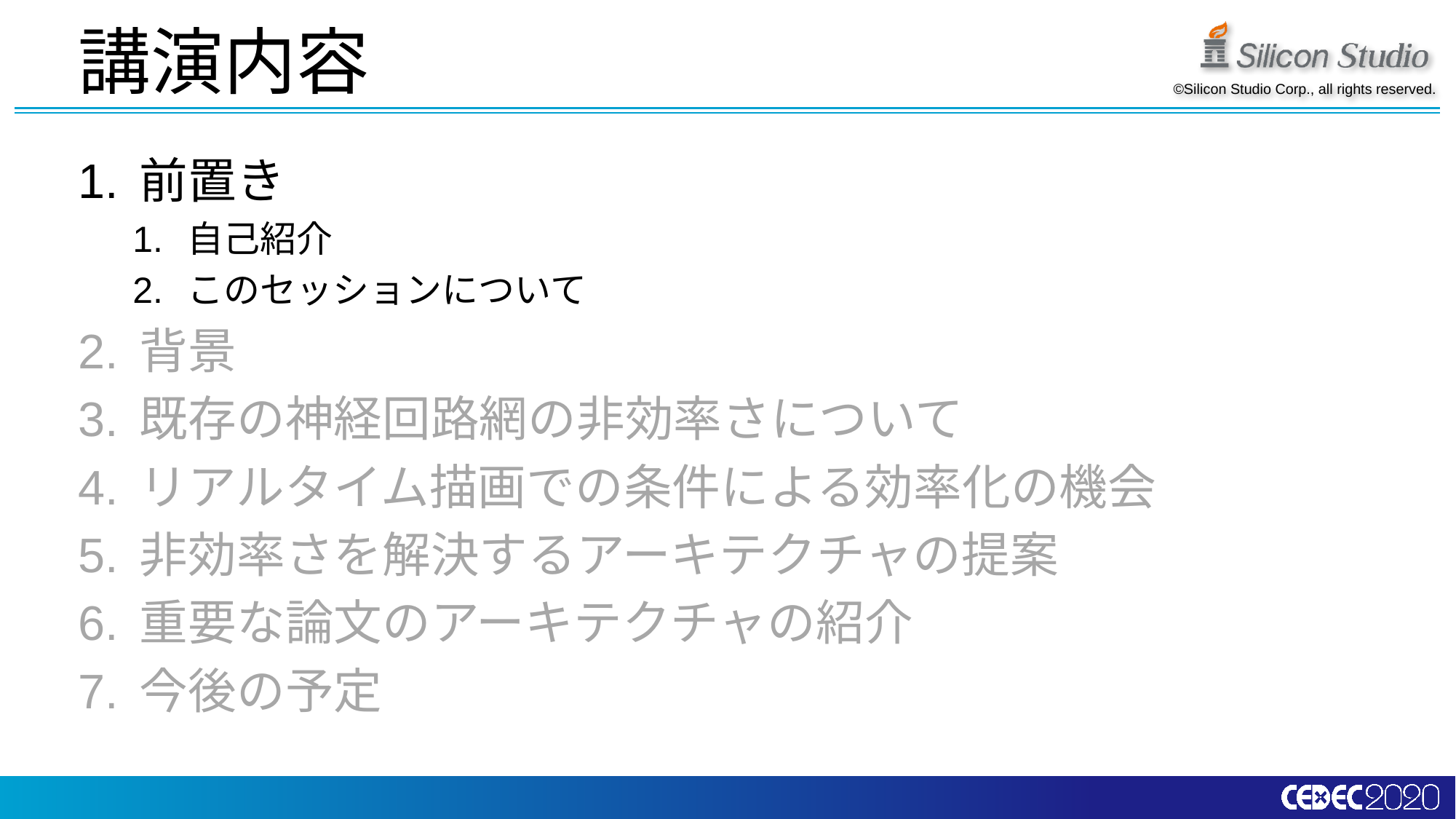

# 講演内容
前置き
自己紹介
このセッションについて
背景
既存の神経回路網の非効率さについて
リアルタイム描画での条件による効率化の機会
非効率さを解決するアーキテクチャの提案
重要な論文のアーキテクチャの紹介
今後の予定